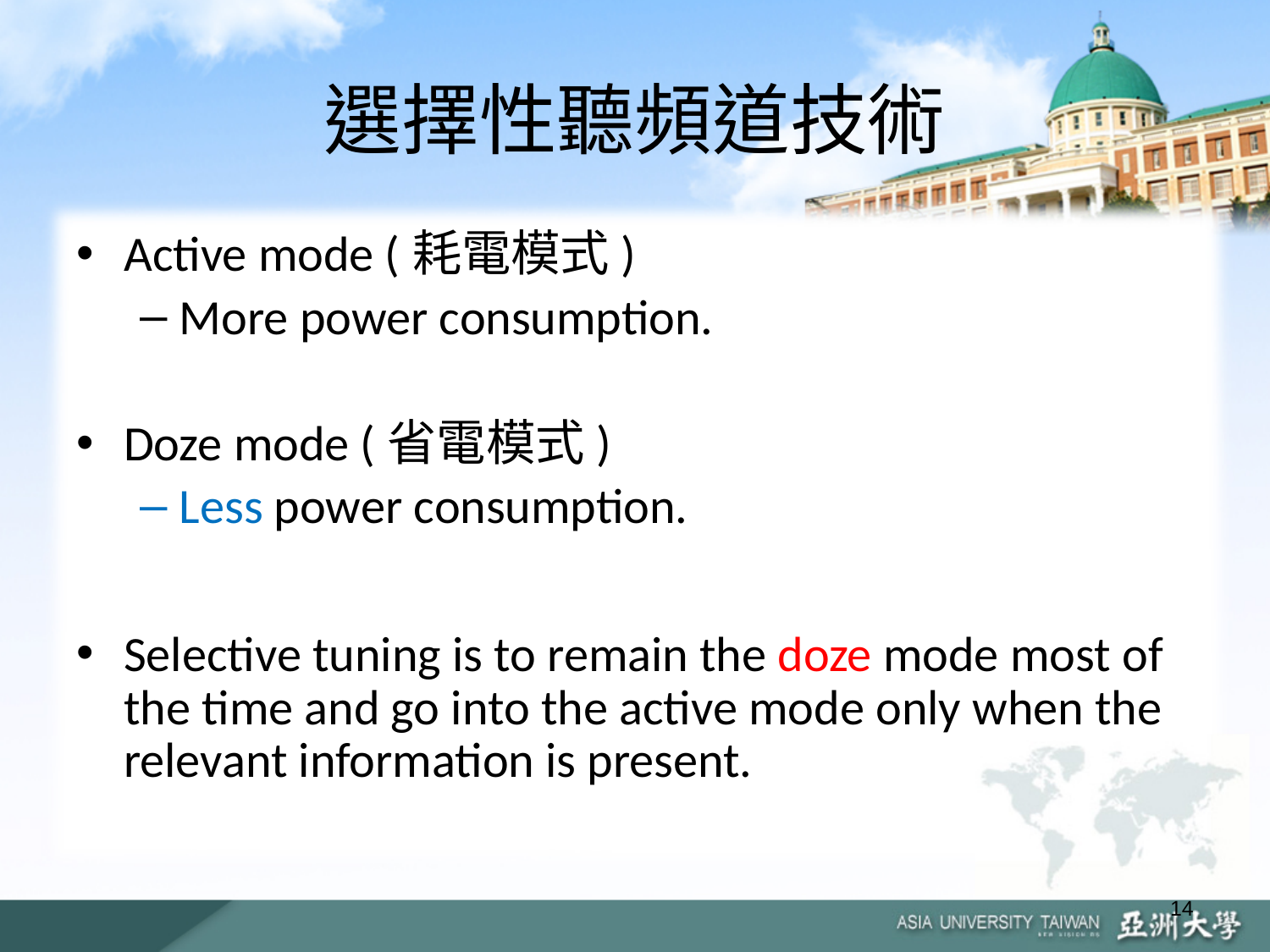

# 選擇性聽頻道技術
Active mode (耗電模式)
More power consumption.

Doze mode (省電模式)
Less power consumption.

Selective tuning is to remain the doze mode most of the time and go into the active mode only when the relevant information is present.
14